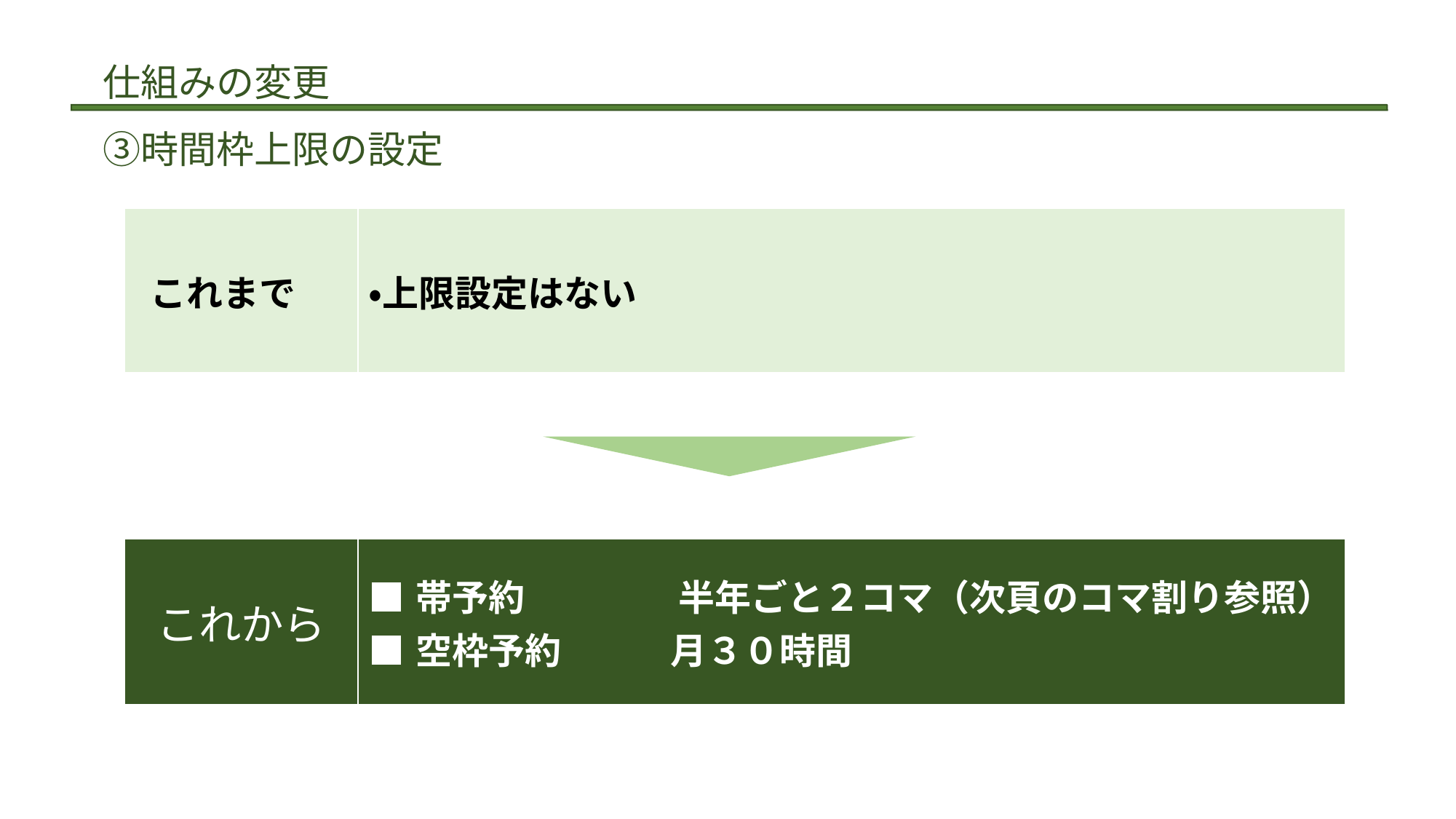

仕組みの変更

　③時間枠上限の設定
|  |  |
| --- | --- |
| これまで | ・上限設定はない |
| --- | --- |
|  |  |
| これから | ■帯予約　　　　 半年ごと２コマ（次頁のコマ割り参照） ■空枠予約　　　月３０時間 |